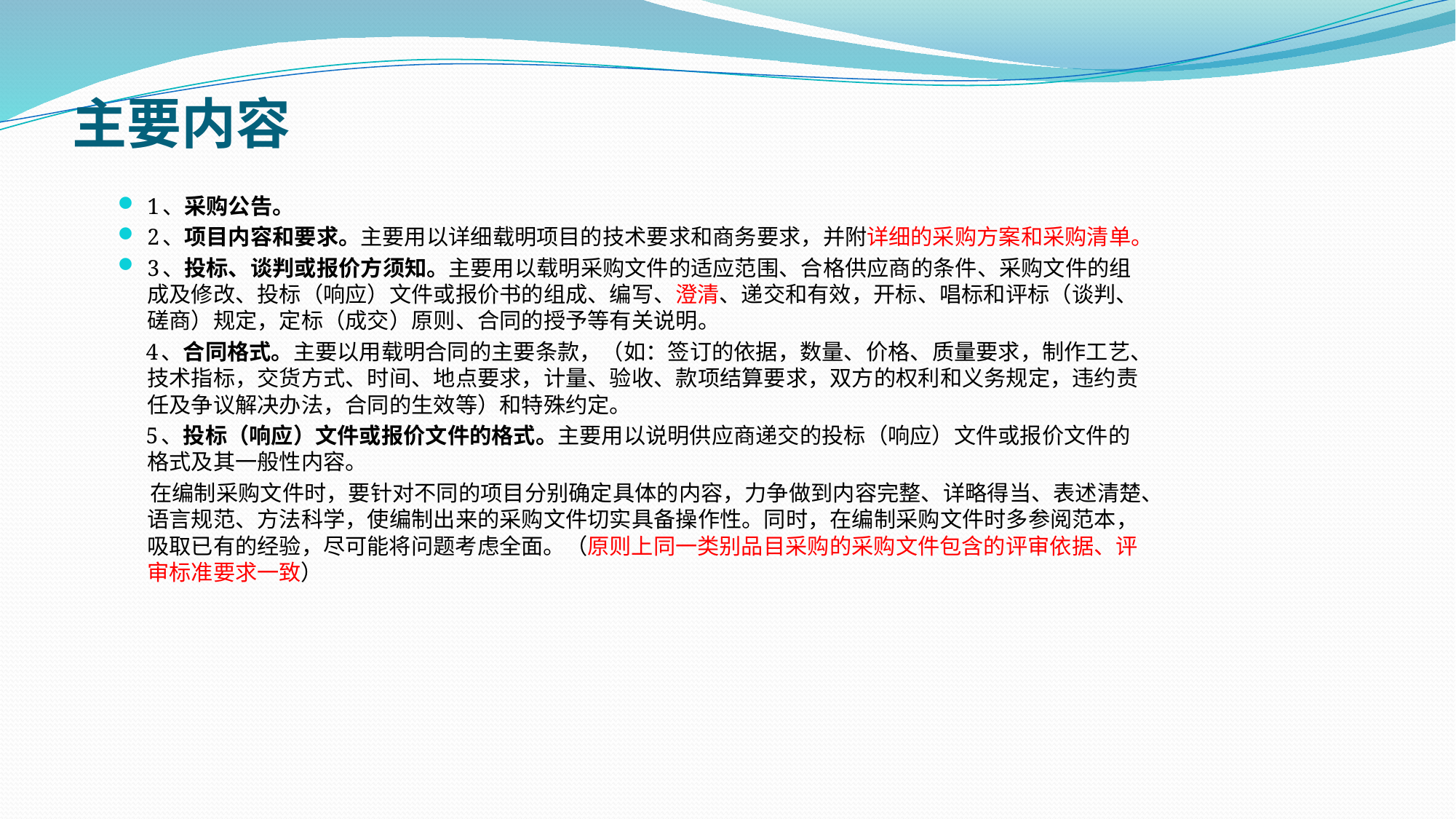

# 主要内容
1、采购公告。
2、项目内容和要求。主要用以详细载明项目的技术要求和商务要求，并附详细的采购方案和采购清单。
3、投标、谈判或报价方须知。主要用以载明采购文件的适应范围、合格供应商的条件、采购文件的组成及修改、投标（响应）文件或报价书的组成、编写、澄清、递交和有效，开标、唱标和评标（谈判、磋商）规定，定标（成交）原则、合同的授予等有关说明。
     4、合同格式。主要以用载明合同的主要条款，（如：签订的依据，数量、价格、质量要求，制作工艺、技术指标，交货方式、时间、地点要求，计量、验收、款项结算要求，双方的权利和义务规定，违约责任及争议解决办法，合同的生效等）和特殊约定。
     5、投标（响应）文件或报价文件的格式。主要用以说明供应商递交的投标（响应）文件或报价文件的格式及其一般性内容。
      在编制采购文件时，要针对不同的项目分别确定具体的内容，力争做到内容完整、详略得当、表述清楚、语言规范、方法科学，使编制出来的采购文件切实具备操作性。同时，在编制采购文件时多参阅范本，吸取已有的经验，尽可能将问题考虑全面。（原则上同一类别品目采购的采购文件包含的评审依据、评审标准要求一致）